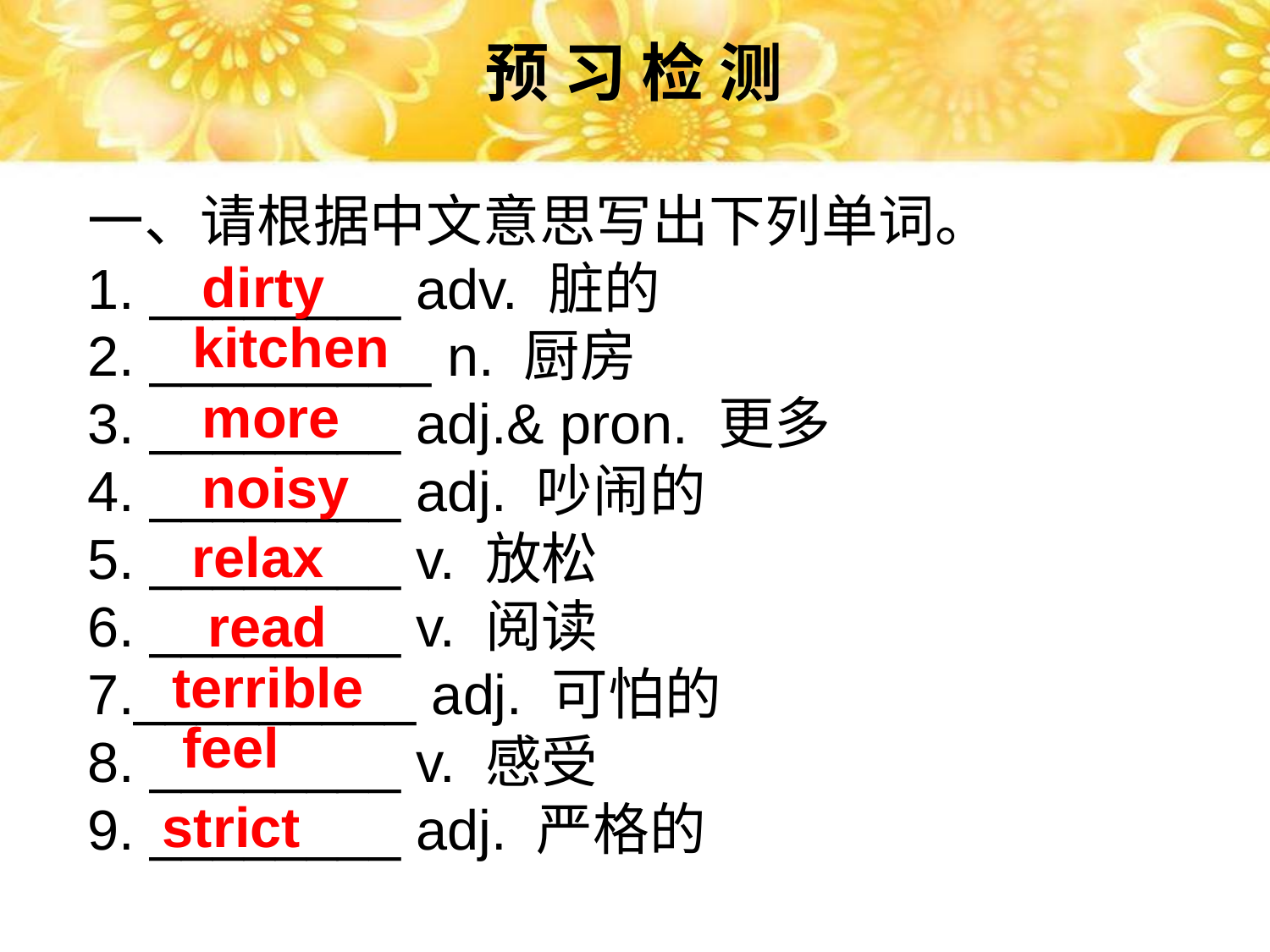

预 习 检 测
一、请根据中文意思写出下列单词。
1. ________ adv. 脏的
2. _________ n. 厨房
3. ________ adj.& pron. 更多
4. ________ adj. 吵闹的
5. ________ v. 放松
6. ________ v. 阅读
7._________ adj. 可怕的
8. ________ v. 感受
9. ________ adj. 严格的
dirty
kitchen
more
noisy
relax
read
terrible
feel
strict